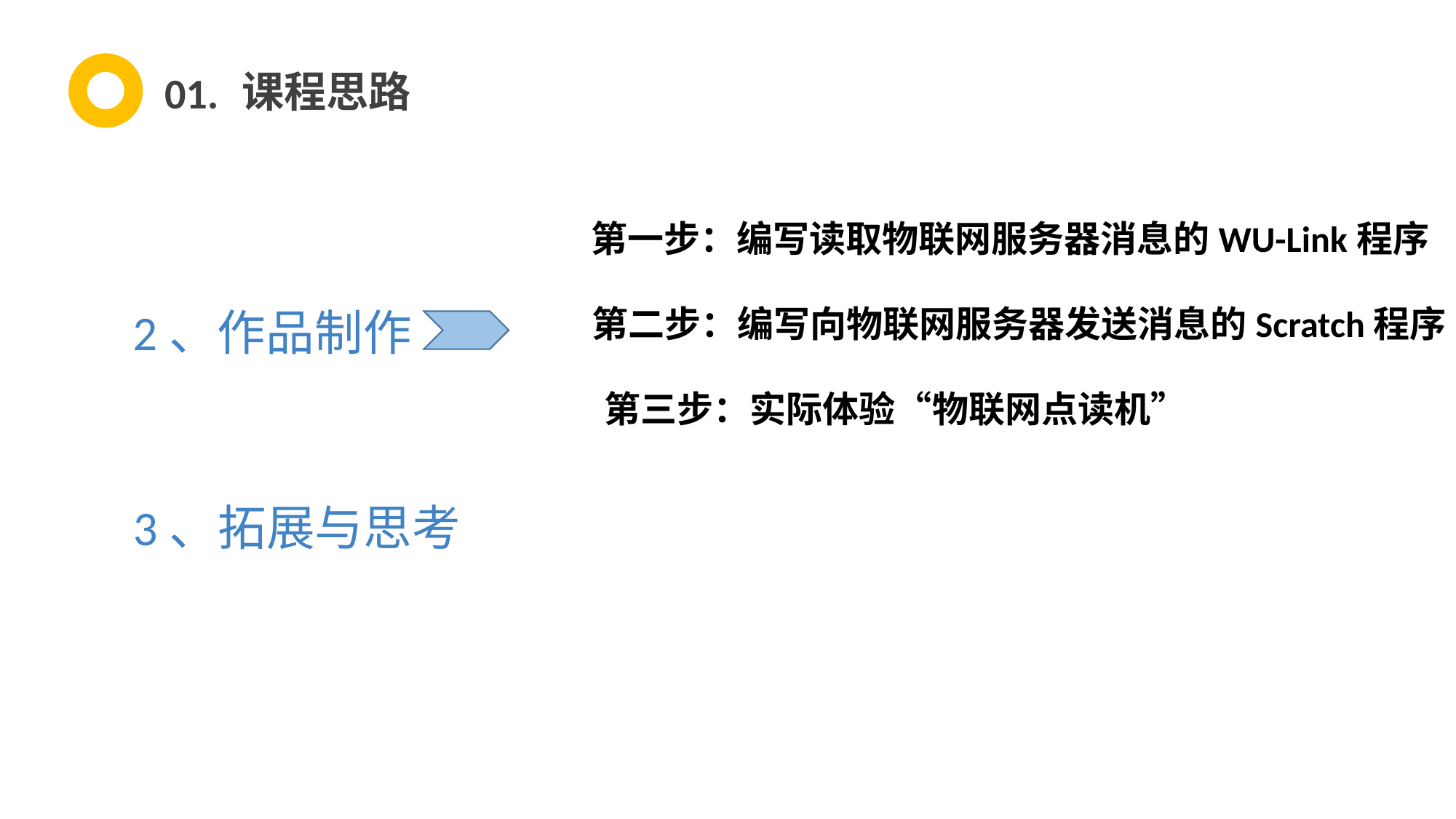

课程思路
01.
第一步：编写读取物联网服务器消息的WU-Link程序
第二步：编写向物联网服务器发送消息的Scratch程序
2、作品制作

第三步：实际体验“物联网点读机”
3、拓展与思考